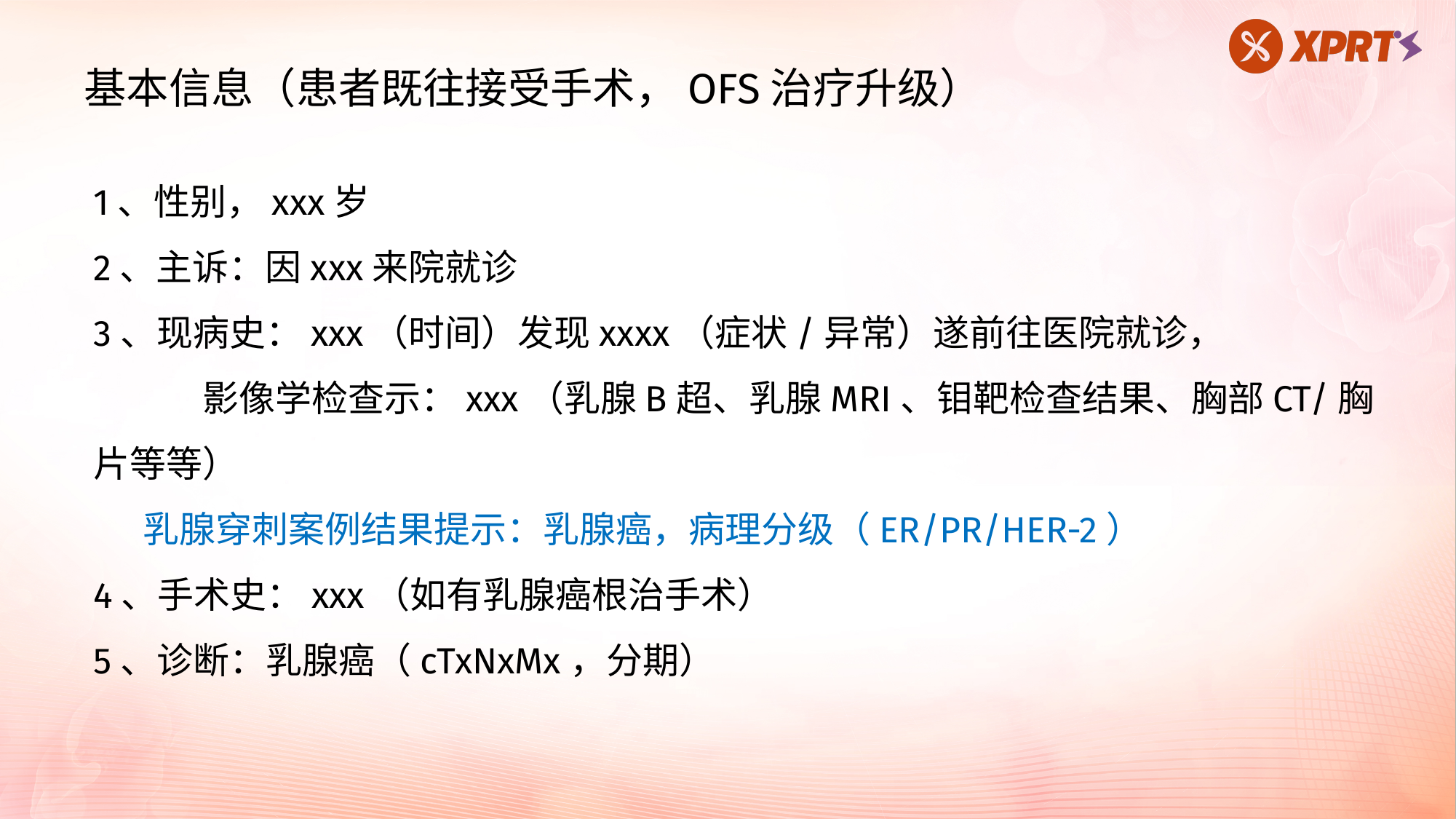

基本信息（患者既往接受手术，OFS治疗升级）
1、性别，xxx岁
2、主诉：因xxx来院就诊
3、现病史：xxx（时间）发现xxxx（症状/异常）遂前往医院就诊，
	影像学检查示：xxx（乳腺B超、乳腺MRI、钼靶检查结果、胸部CT/胸片等等）
     乳腺穿刺案例结果提示：乳腺癌，病理分级（ER/PR/HER-2）
4、手术史：xxx（如有乳腺癌根治手术）
5、诊断：乳腺癌（cTxNxMx，分期）